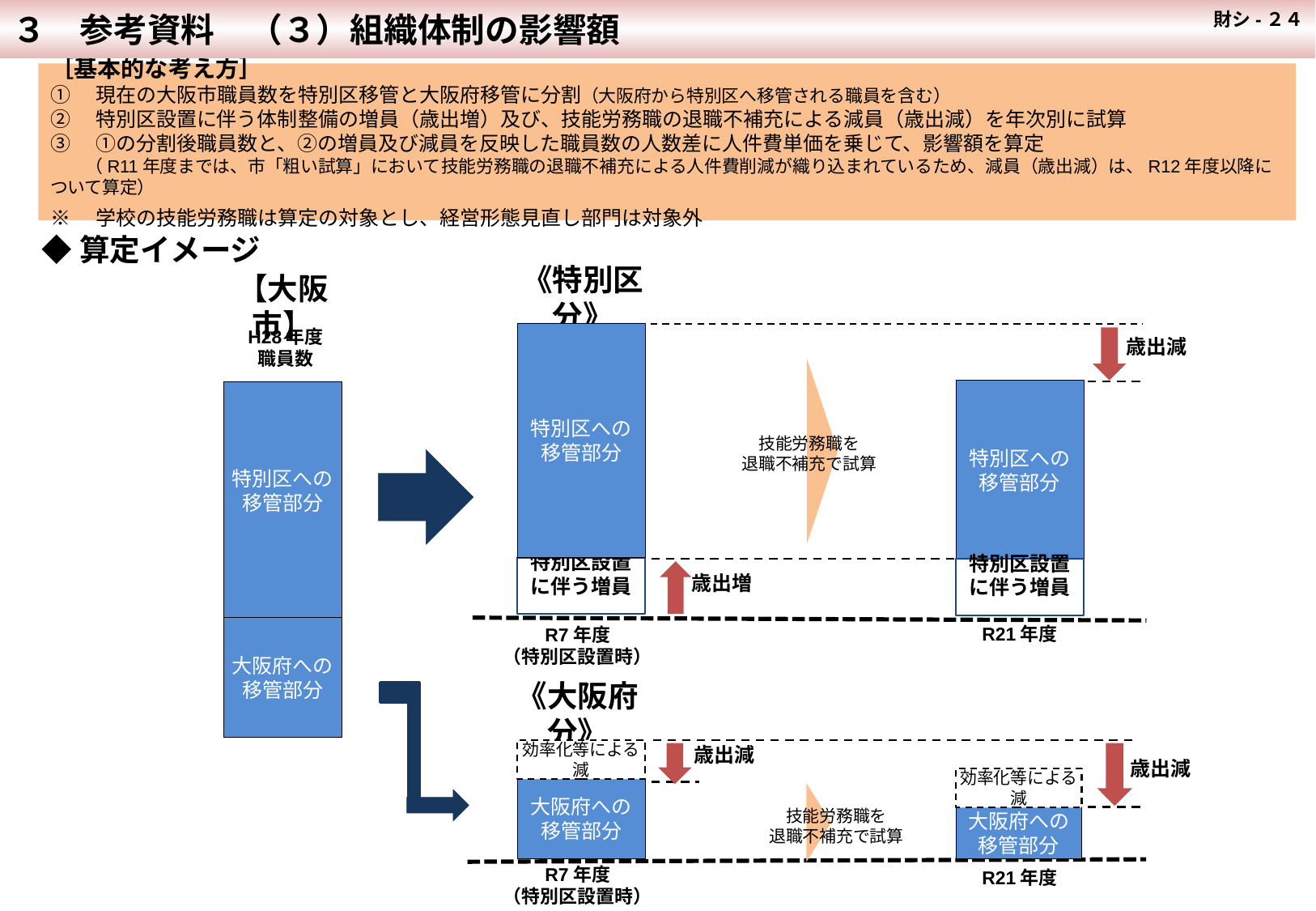

３　参考資料　（３）組織体制の影響額
 財シ-２４
［基本的な考え方］
①　現在の大阪市職員数を特別区移管と大阪府移管に分割（大阪府から特別区へ移管される職員を含む）
②　特別区設置に伴う体制整備の増員（歳出増）及び、技能労務職の退職不補充による減員（歳出減）を年次別に試算
③　①の分割後職員数と、②の増員及び減員を反映した職員数の人数差に人件費単価を乗じて、影響額を算定
　　（R11年度までは、市「粗い試算」において技能労務職の退職不補充による人件費削減が織り込まれているため、減員（歳出減）は、R12年度以降について算定）

※　学校の技能労務職は算定の対象とし、経営形態見直し部門は対象外
◆算定イメージ
《特別区分》
【大阪市】
特別区への
移管部分
H28年度
職員数

歳出減

特別区への
移管部分
特別区への移管部分

技能労務職を
退職不補充で試算

特別区設置に伴う増員
特別区設置に伴う増員

歳出増

大阪府への
移管部分
R21年度

R7年度
（特別区設置時）

《大阪府分》
歳出減

効率化等による減

歳出減
効率化等による減
大阪府への
移管部分

大阪府への
移管部分
技能労務職を
退職不補充で試算

R7年度
（特別区設置時）
R21年度